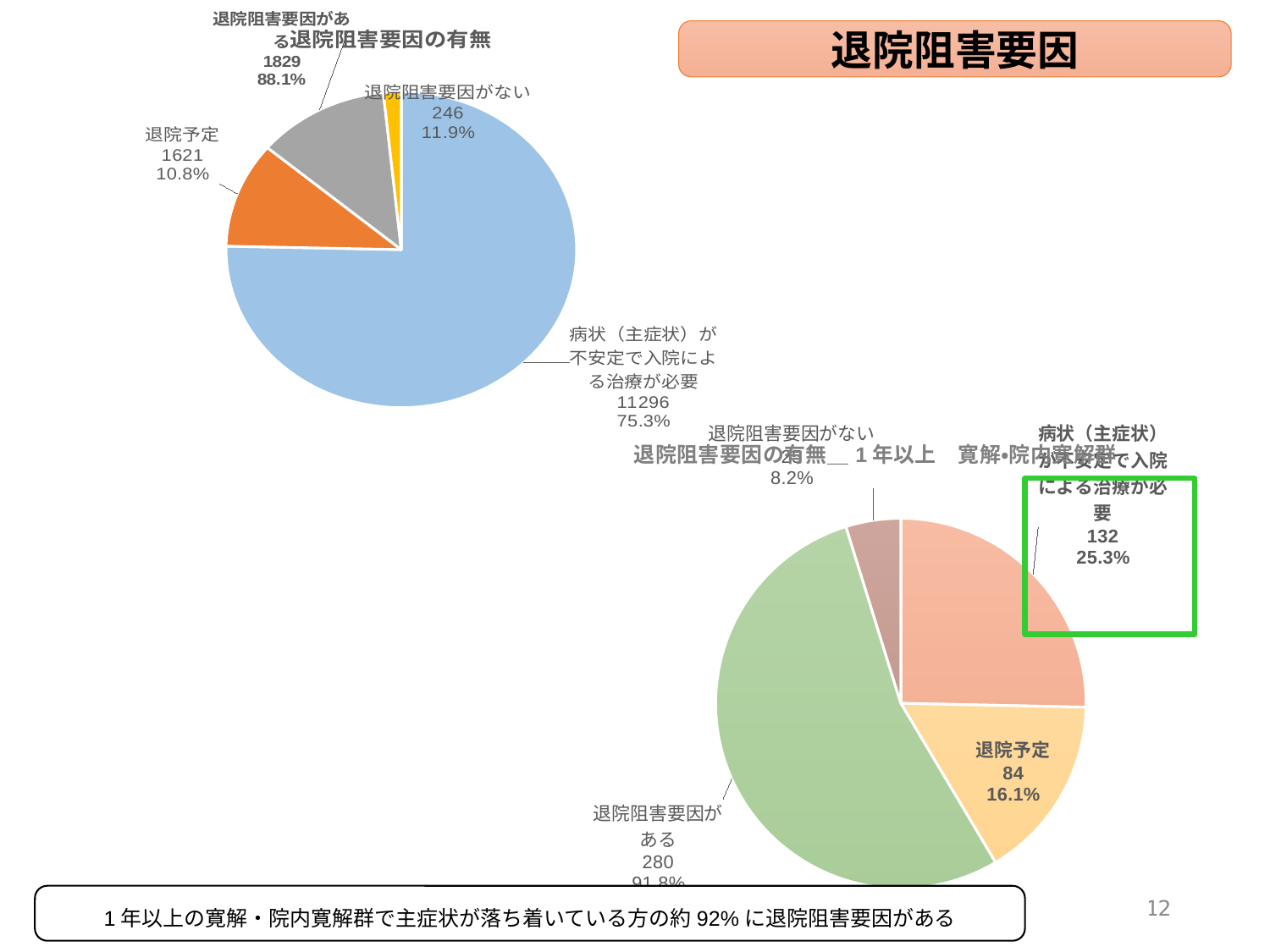

[unsupported chart]

退院阻害要因

[unsupported chart]

12
1年以上の寛解・院内寛解群で主症状が落ち着いている方の約92%に退院阻害要因がある